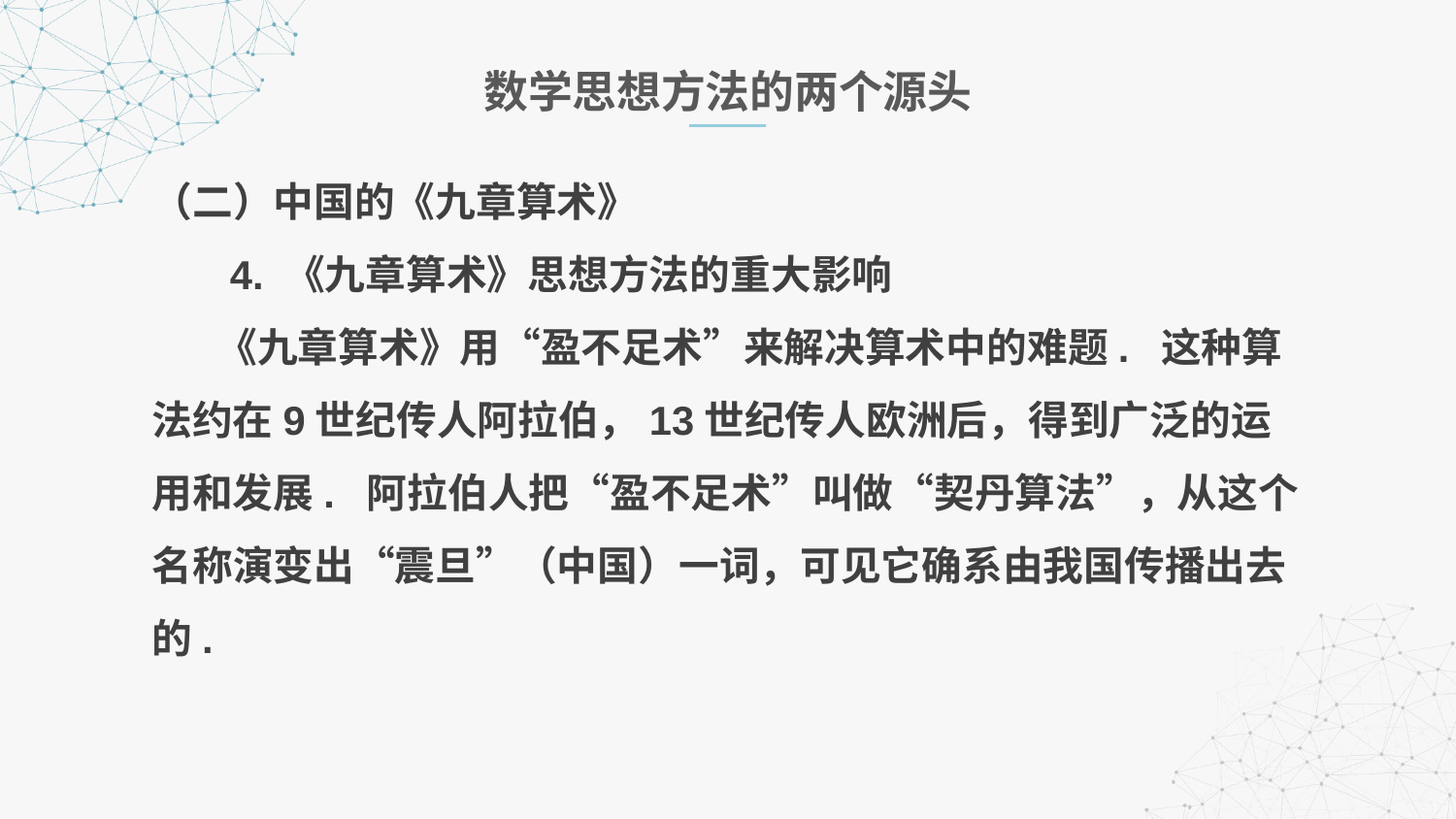

数学思想方法的两个源头
（二）中国的《九章算术》
       4. 《九章算术》思想方法的重大影响
      《九章算术》用“盈不足术”来解决算术中的难题.  这种算法约在9世纪传人阿拉伯，13世纪传人欧洲后，得到广泛的运用和发展.  阿拉伯人把“盈不足术”叫做“契丹算法”，从这个名称演变出“震旦”（中国）一词，可见它确系由我国传播出去的.